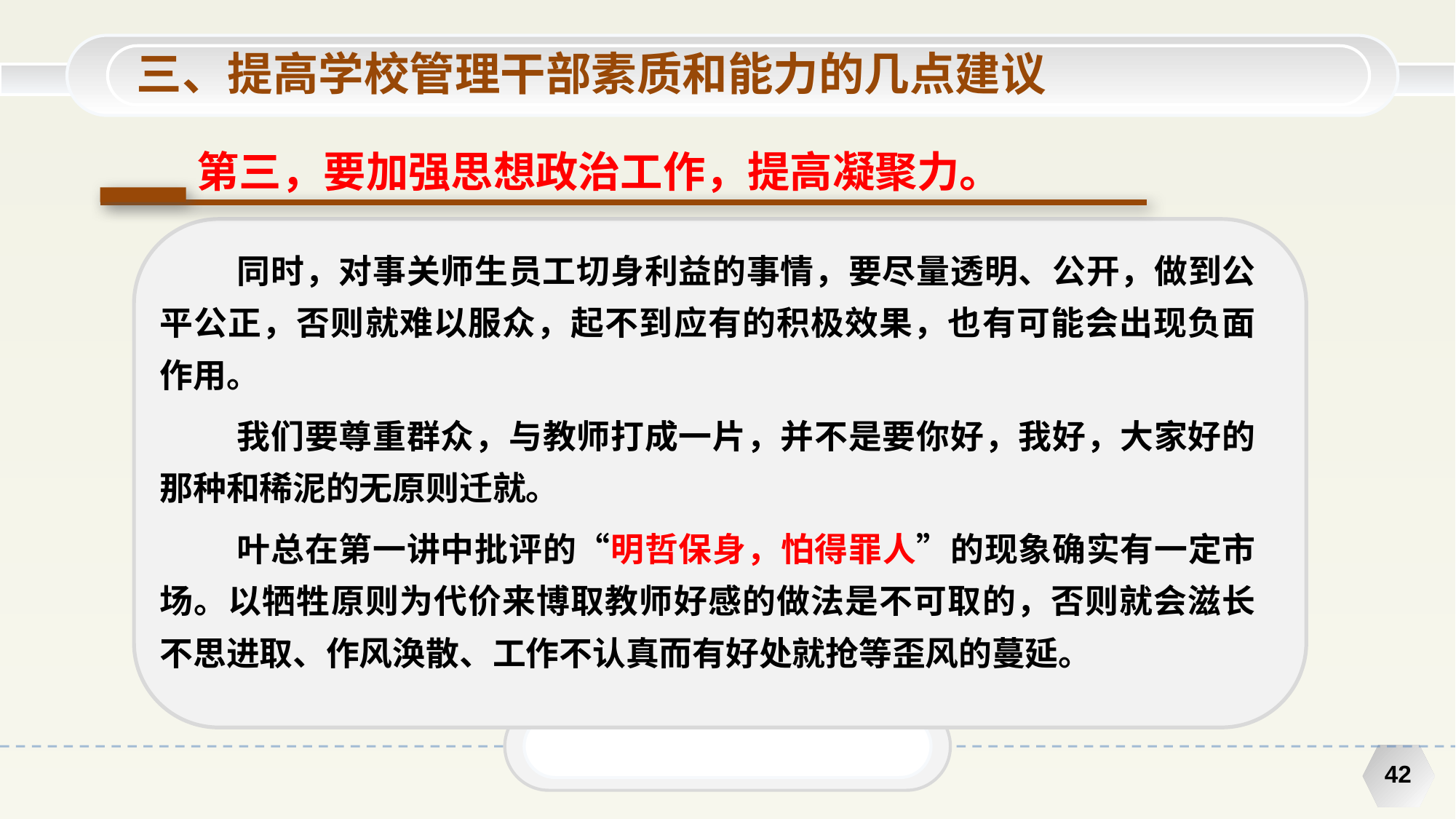

三、提高学校管理干部素质和能力的几点建议
第三，要加强思想政治工作，提高凝聚力。

同时，对事关师生员工切身利益的事情，要尽量透明、公开，做到公平公正，否则就难以服众，起不到应有的积极效果，也有可能会出现负面作用。
我们要尊重群众，与教师打成一片，并不是要你好，我好，大家好的那种和稀泥的无原则迁就。
叶总在第一讲中批评的“明哲保身，怕得罪人”的现象确实有一定市场。以牺牲原则为代价来博取教师好感的做法是不可取的，否则就会滋长不思进取、作风涣散、工作不认真而有好处就抢等歪风的蔓延。